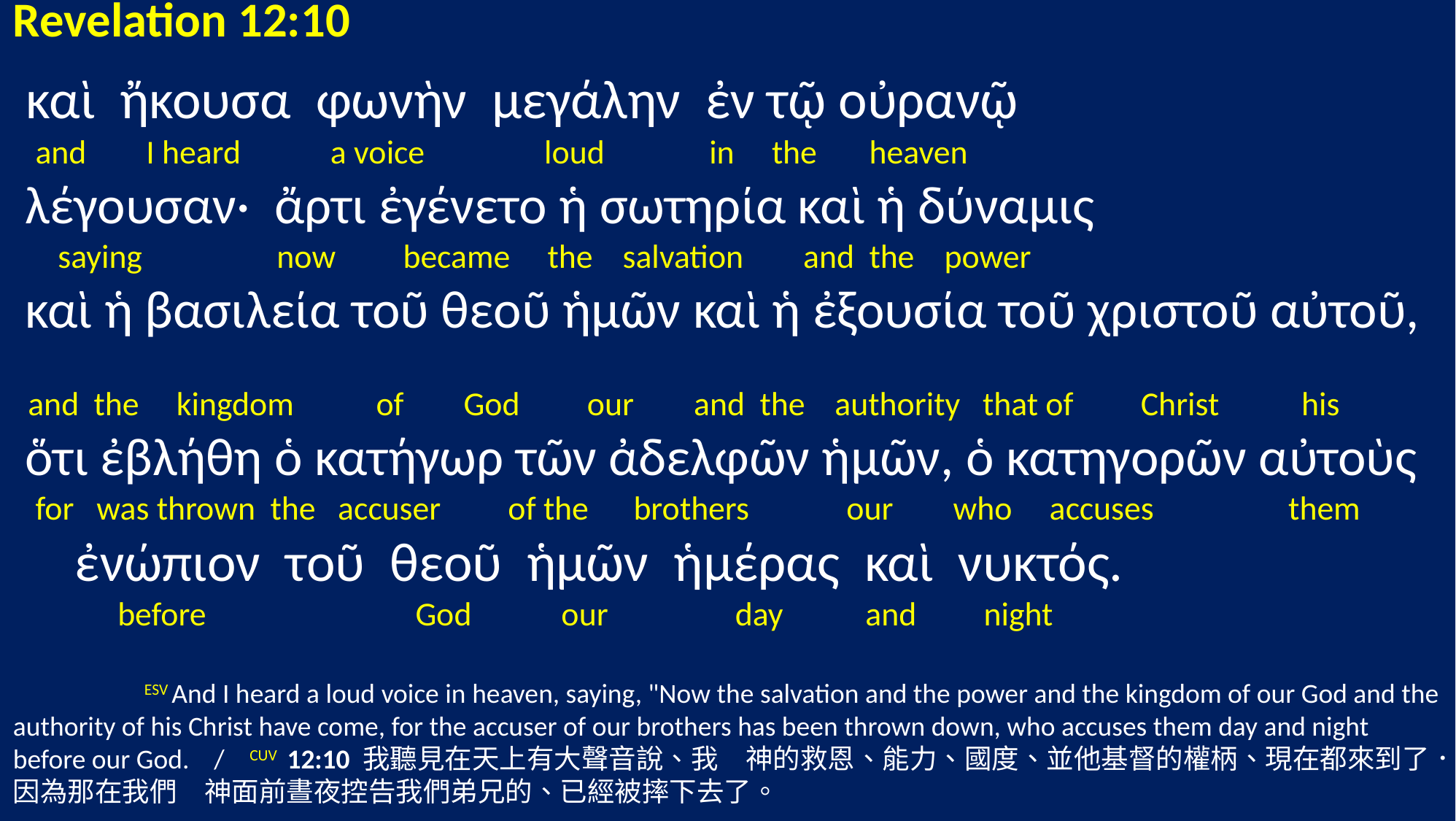

Revelation 12:10

 καὶ  ἤκουσα  φωνὴν  μεγάλην  ἐν τῷ οὐρανῷ
   and        I heard            a voice                loud              in     the       heaven
 λέγουσαν·  ἄρτι ἐγένετο ἡ σωτηρία καὶ ἡ δύναμις
      saying                  now         became     the    salvation        and  the    power
 καὶ ἡ βασιλεία τοῦ θεοῦ ἡμῶν καὶ ἡ ἐξουσία τοῦ χριστοῦ αὐτοῦ,
  and  the     kingdom           of        God         our        and  the    authority   that of         Christ           his
 ὅτι ἐβλήθη ὁ κατήγωρ τῶν ἀδελφῶν ἡμῶν, ὁ κατηγορῶν αὐτοὺς
   for   was thrown  the   accuser         of the      brothers             our        who     accuses                  them
     ἐνώπιον  τοῦ  θεοῦ  ἡμῶν  ἡμέρας  καὶ  νυκτός.
              before                            God            our                 day           and         night

	      ESV And I heard a loud voice in heaven, saying, "Now the salvation and the power and the kingdom of our God and the authority of his Christ have come, for the accuser of our brothers has been thrown down, who accuses them day and night before our God.    /    CUV  12:10 我聽見在天上有大聲音說、我　神的救恩、能力、國度、並他基督的權柄、現在都來到了．因為那在我們　神面前晝夜控告我們弟兄的、已經被摔下去了。